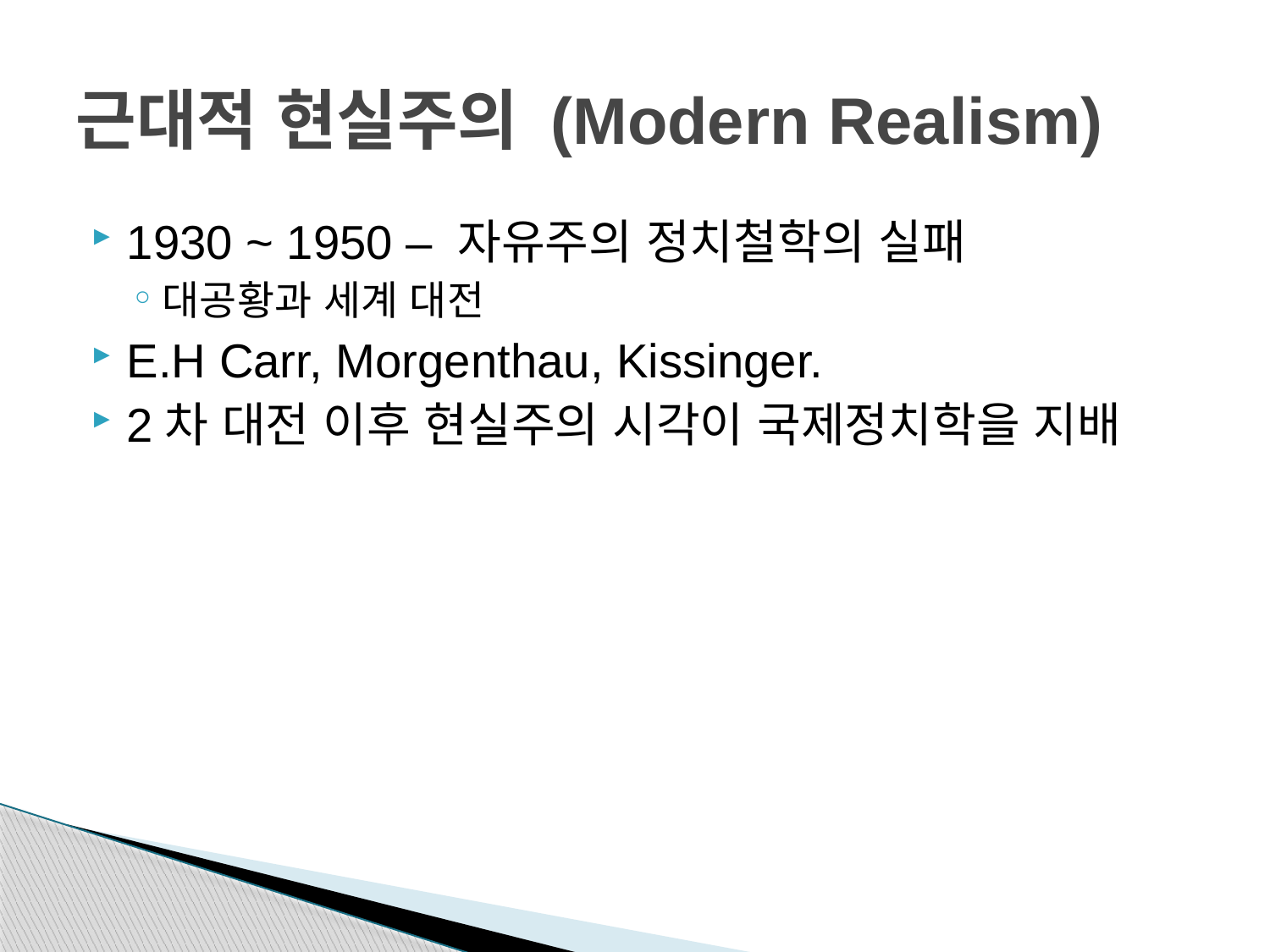

# 근대적 현실주의 (Modern Realism)
1930 ~ 1950 – 자유주의 정치철학의 실패
대공황과 세계 대전
E.H Carr, Morgenthau, Kissinger.
2차 대전 이후 현실주의 시각이 국제정치학을 지배